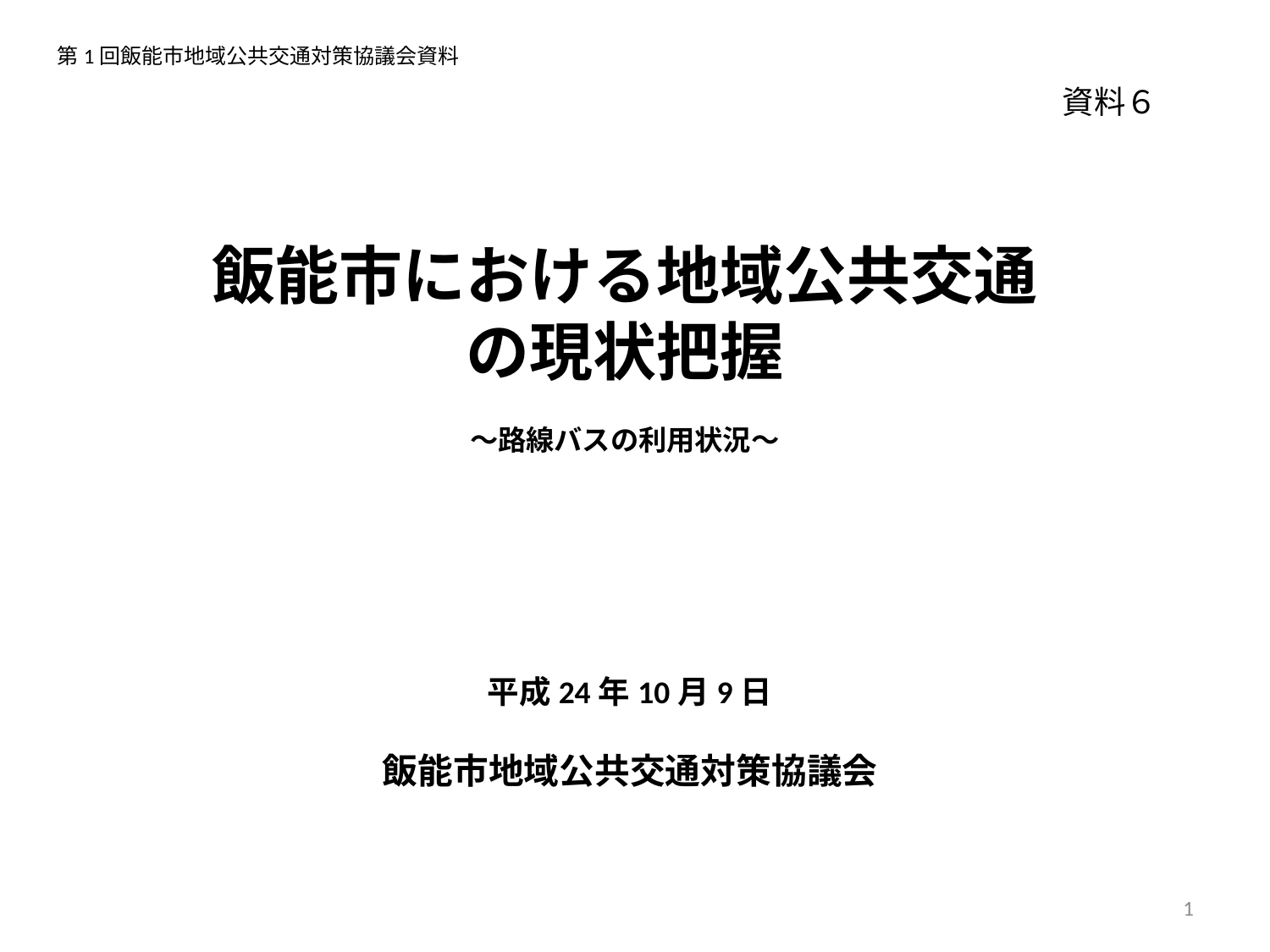

第1回飯能市地域公共交通対策協議会資料
資料６
# 飯能市における地域公共交通 の現状把握 ～路線バスの利用状況～
平成24年10月9日

飯能市地域公共交通対策協議会

1